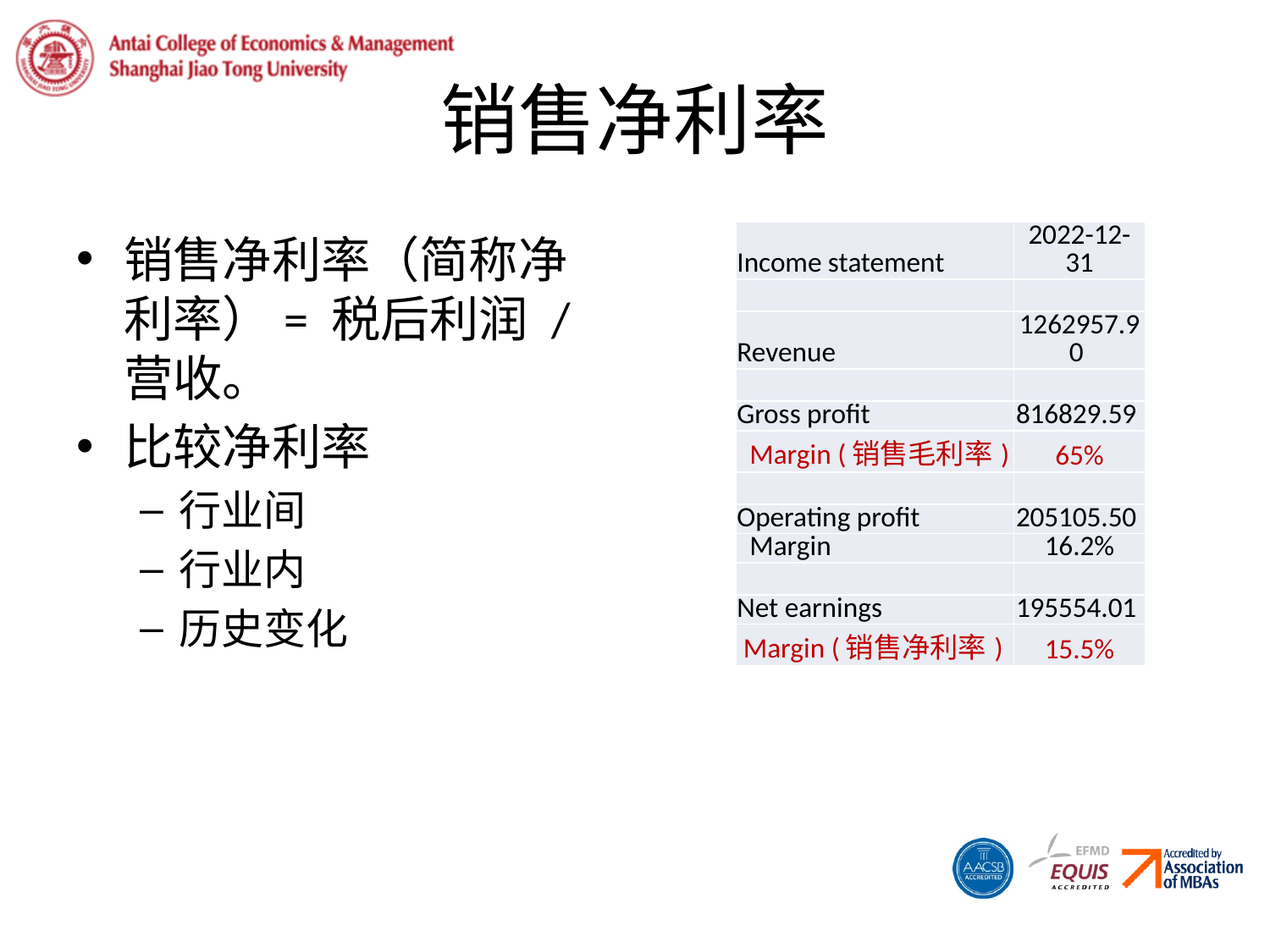

# 销售净利率
| Income statement | 2022-12-31 |
| --- | --- |
|  |  |
| Revenue | 1262957.90 |
|  |  |
| Gross profit | 816829.59 |
| Margin (销售毛利率) | 65% |
|  |  |
| Operating profit | 205105.50 |
| Margin | 16.2% |
|  |  |
| Net earnings | 195554.01 |
| Margin (销售净利率) | 15.5% |
销售净利率（简称净利率）= 税后利润 / 营收。
比较净利率
行业间
行业内
历史变化